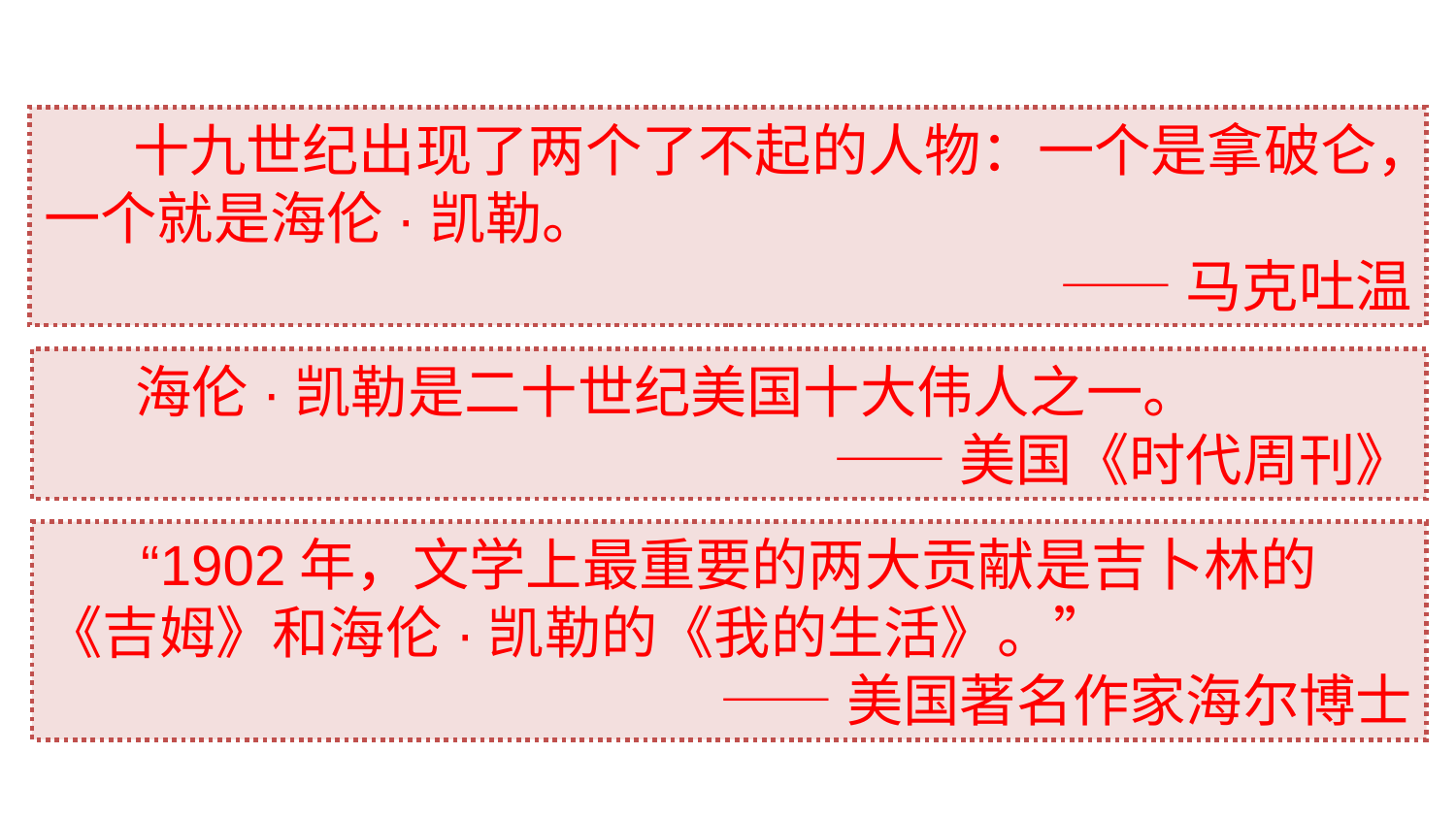

十九世纪出现了两个了不起的人物：一个是拿破仑，一个就是海伦·凯勒。
——马克吐温
      海伦·凯勒是二十世纪美国十大伟人之一。
——美国《时代周刊》
      “1902年，文学上最重要的两大贡献是吉卜林的《吉姆》和海伦·凯勒的《我的生活》。”
 ——美国著名作家海尔博士